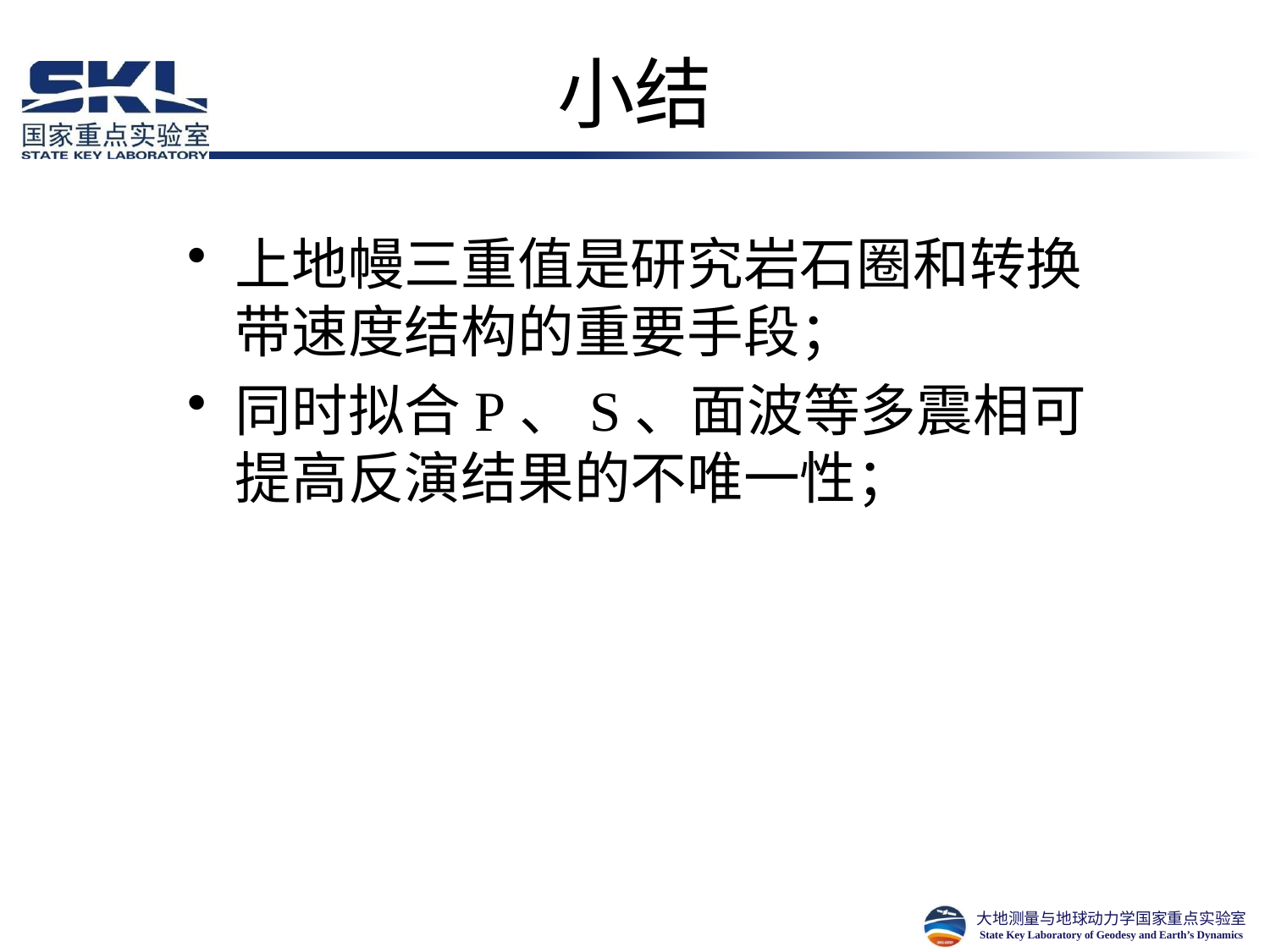

# 小结
上地幔三重值是研究岩石圈和转换带速度结构的重要手段；
同时拟合P、S、面波等多震相可提高反演结果的不唯一性；